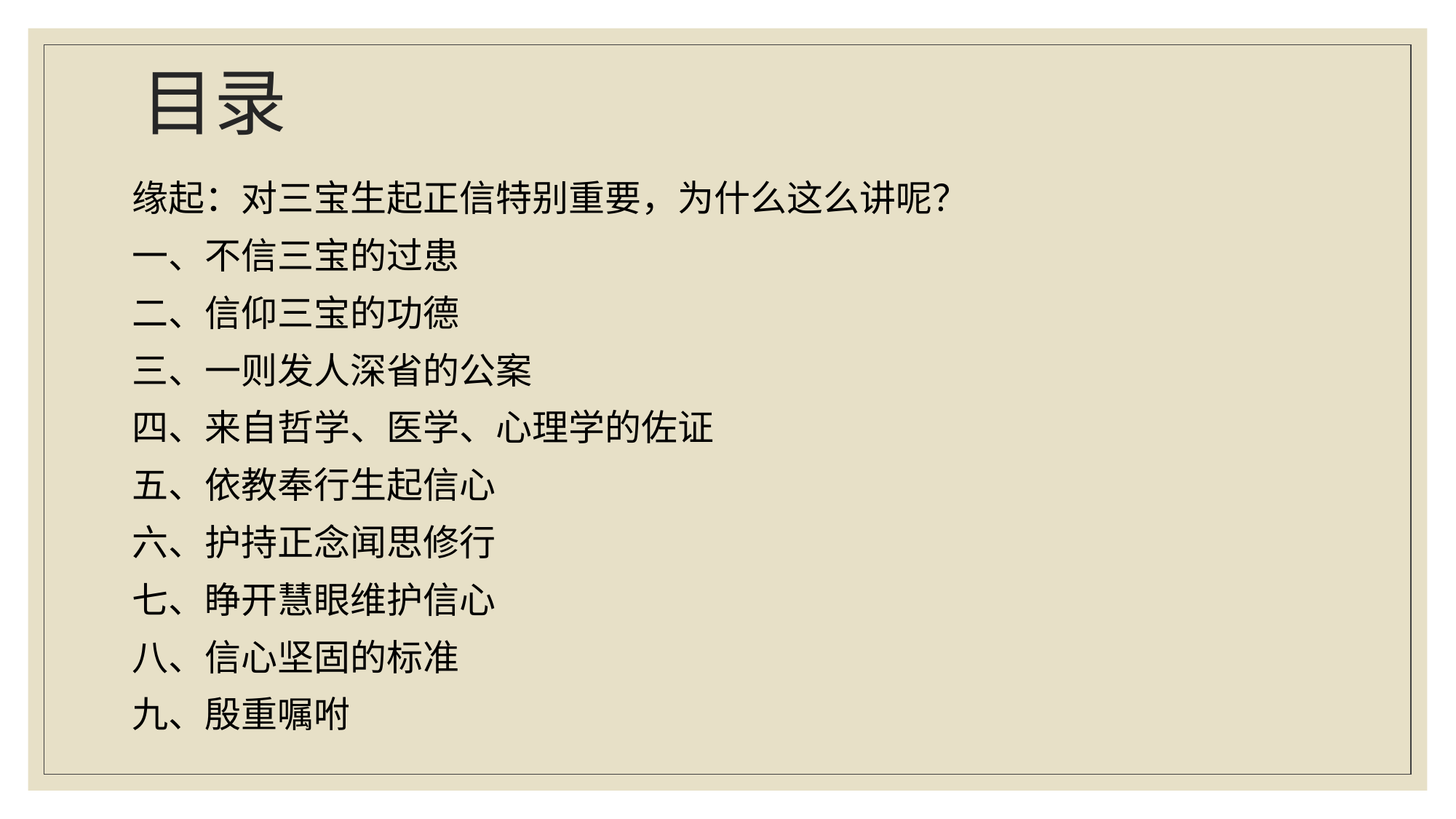

# 目录
缘起：对三宝生起正信特别重要，为什么这么讲呢？
一、不信三宝的过患
二、信仰三宝的功德
三、一则发人深省的公案
四、来自哲学、医学、心理学的佐证
五、依教奉行生起信心
六、护持正念闻思修行
七、睁开慧眼维护信心
八、信心坚固的标准
九、殷重嘱咐